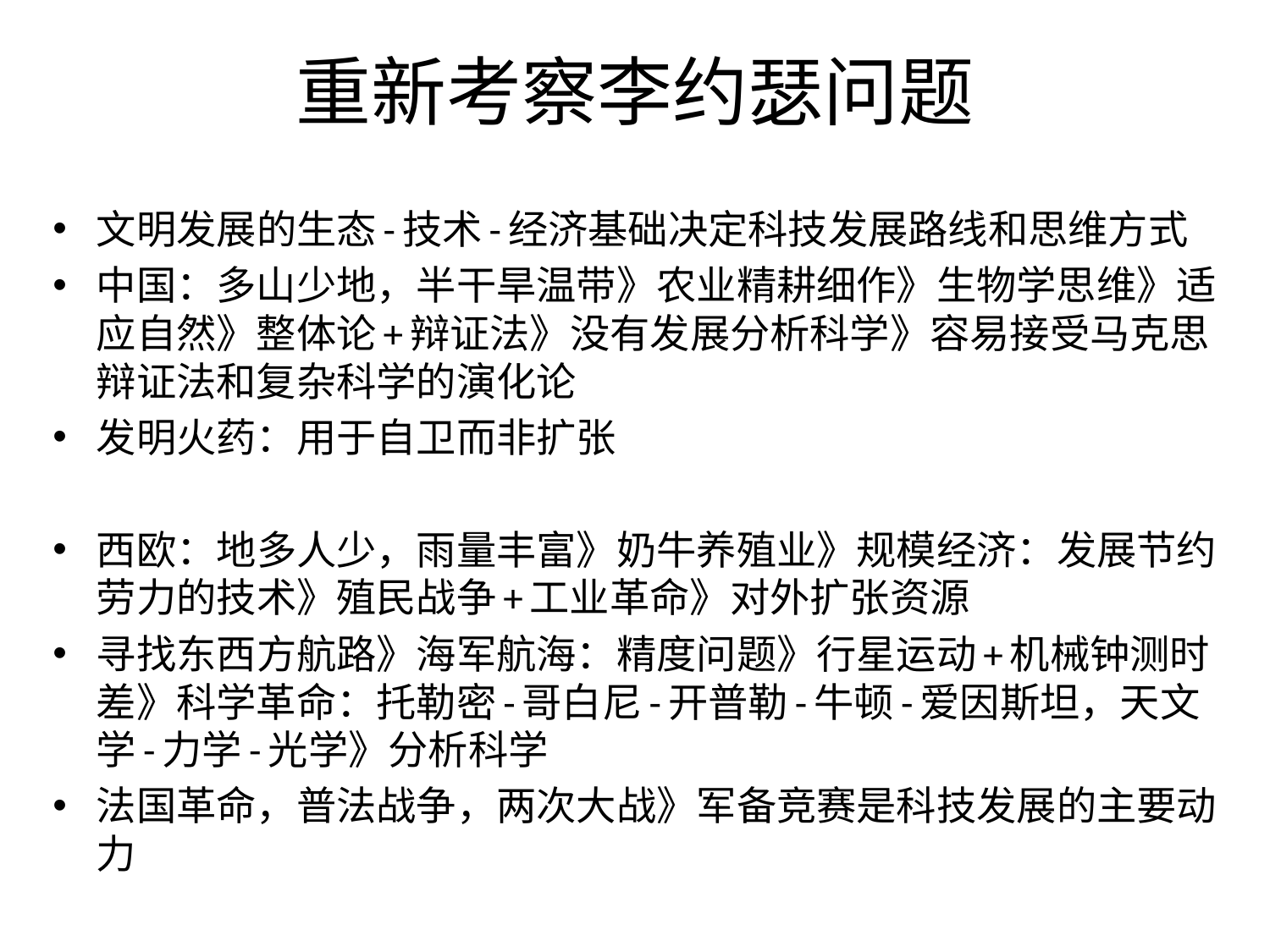

# 重新考察李约瑟问题
文明发展的生态-技术-经济基础决定科技发展路线和思维方式
中国：多山少地，半干旱温带》农业精耕细作》生物学思维》适应自然》整体论+辩证法》没有发展分析科学》容易接受马克思辩证法和复杂科学的演化论
发明火药：用于自卫而非扩张

西欧：地多人少，雨量丰富》奶牛养殖业》规模经济：发展节约劳力的技术》殖民战争+工业革命》对外扩张资源
寻找东西方航路》海军航海：精度问题》行星运动+机械钟测时差》科学革命：托勒密-哥白尼-开普勒-牛顿-爱因斯坦，天文学-力学-光学》分析科学
法国革命，普法战争，两次大战》军备竞赛是科技发展的主要动力